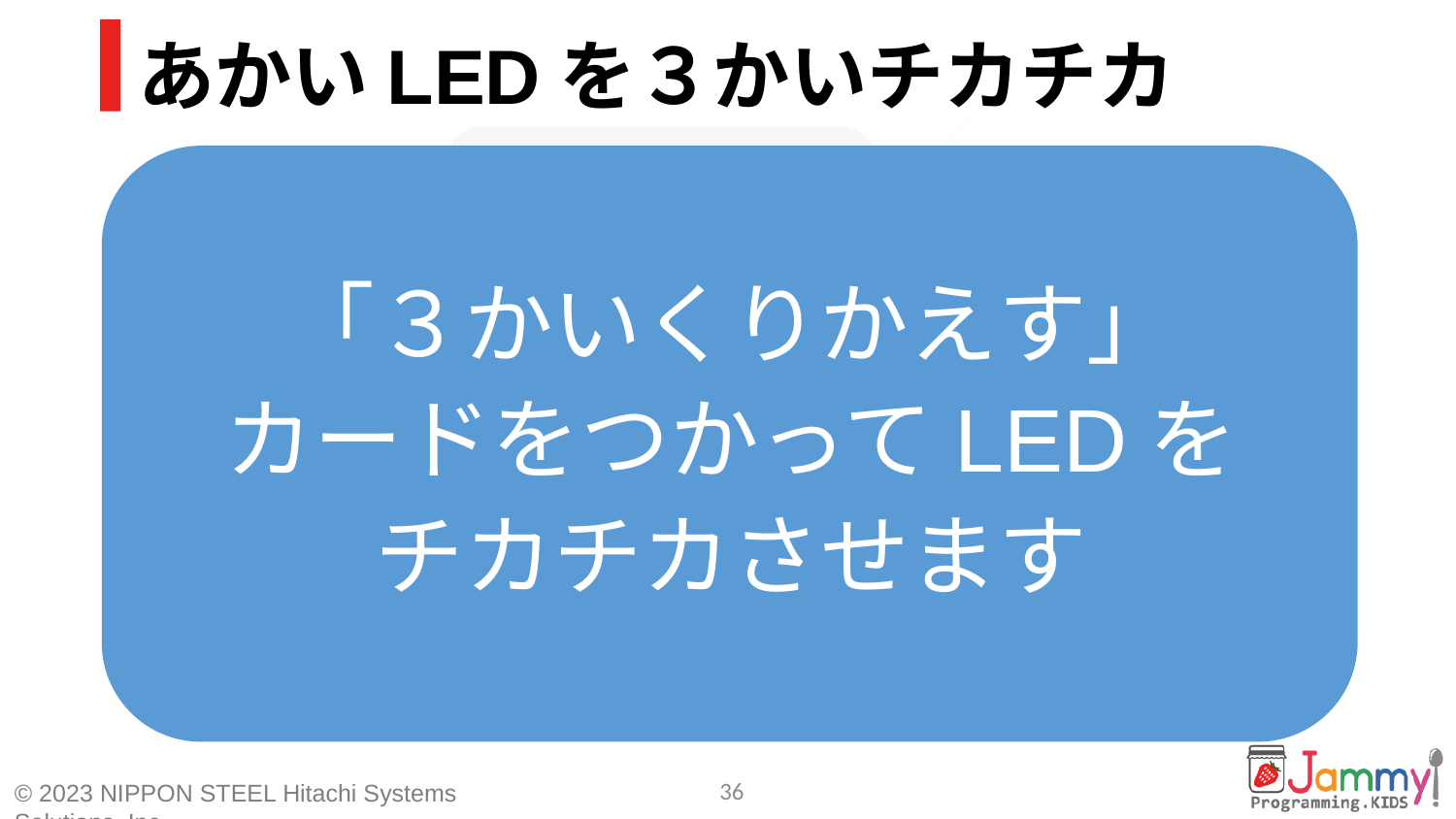

# あかいLEDを３かいチカチカ
「３かいくりかえす」
カードをつかってLEDを
チカチカさせます
36